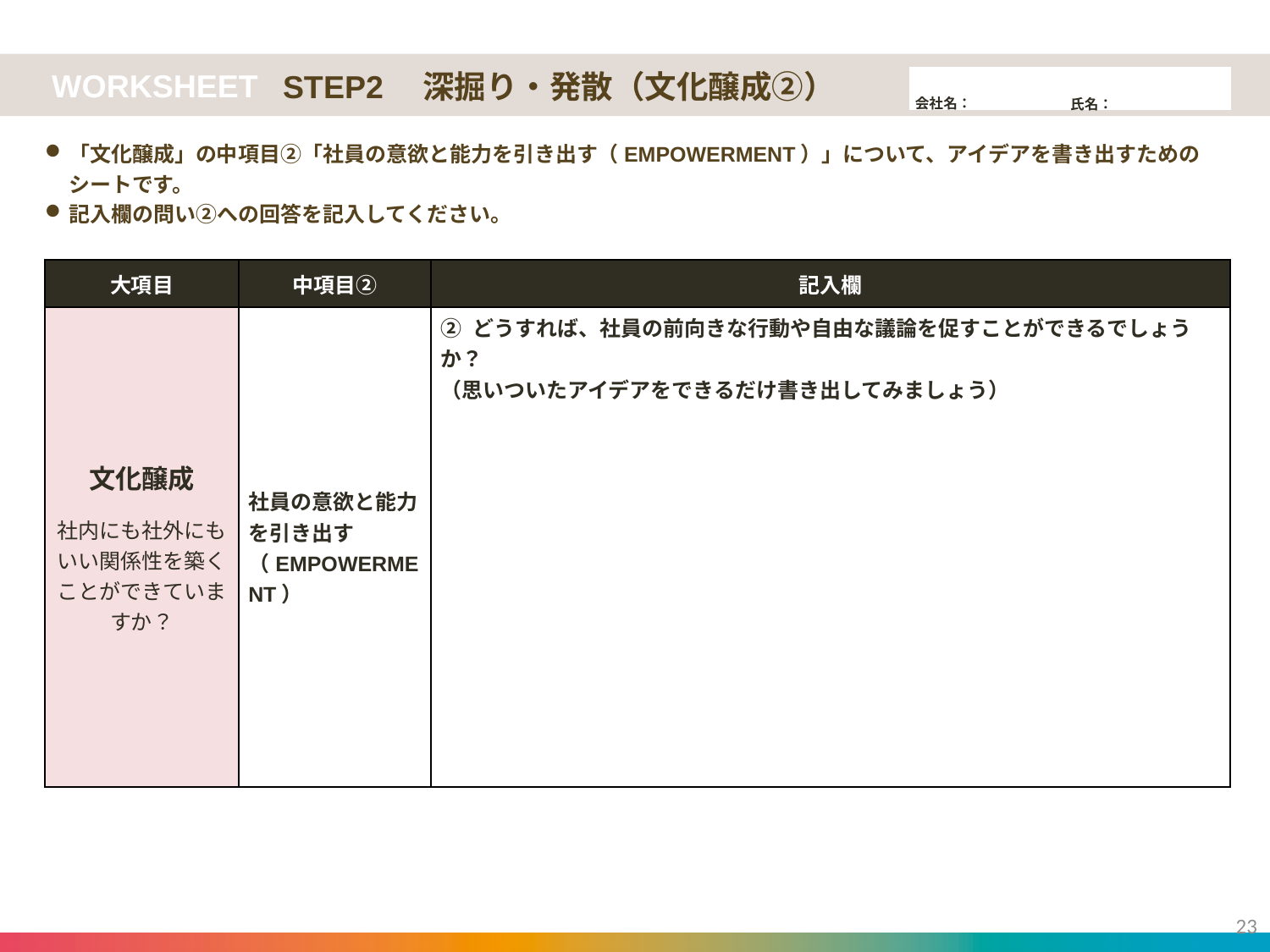

STEP2　深掘り・発散（文化醸成②）
「文化醸成」の中項目②「社員の意欲と能力を引き出す（EMPOWERMENT）」について、アイデアを書き出すためのシートです。
記入欄の問い②への回答を記入してください。
| 大項目 | 中項目② | 記入欄 |
| --- | --- | --- |
| 文化醸成 社内にも社外にもいい関係性を築くことができていますか？ | 社員の意欲と能力を引き出す （EMPOWERMENT） | ② どうすれば、社員の前向きな行動や自由な議論を促すことができるでしょうか？ （思いついたアイデアをできるだけ書き出してみましょう） |